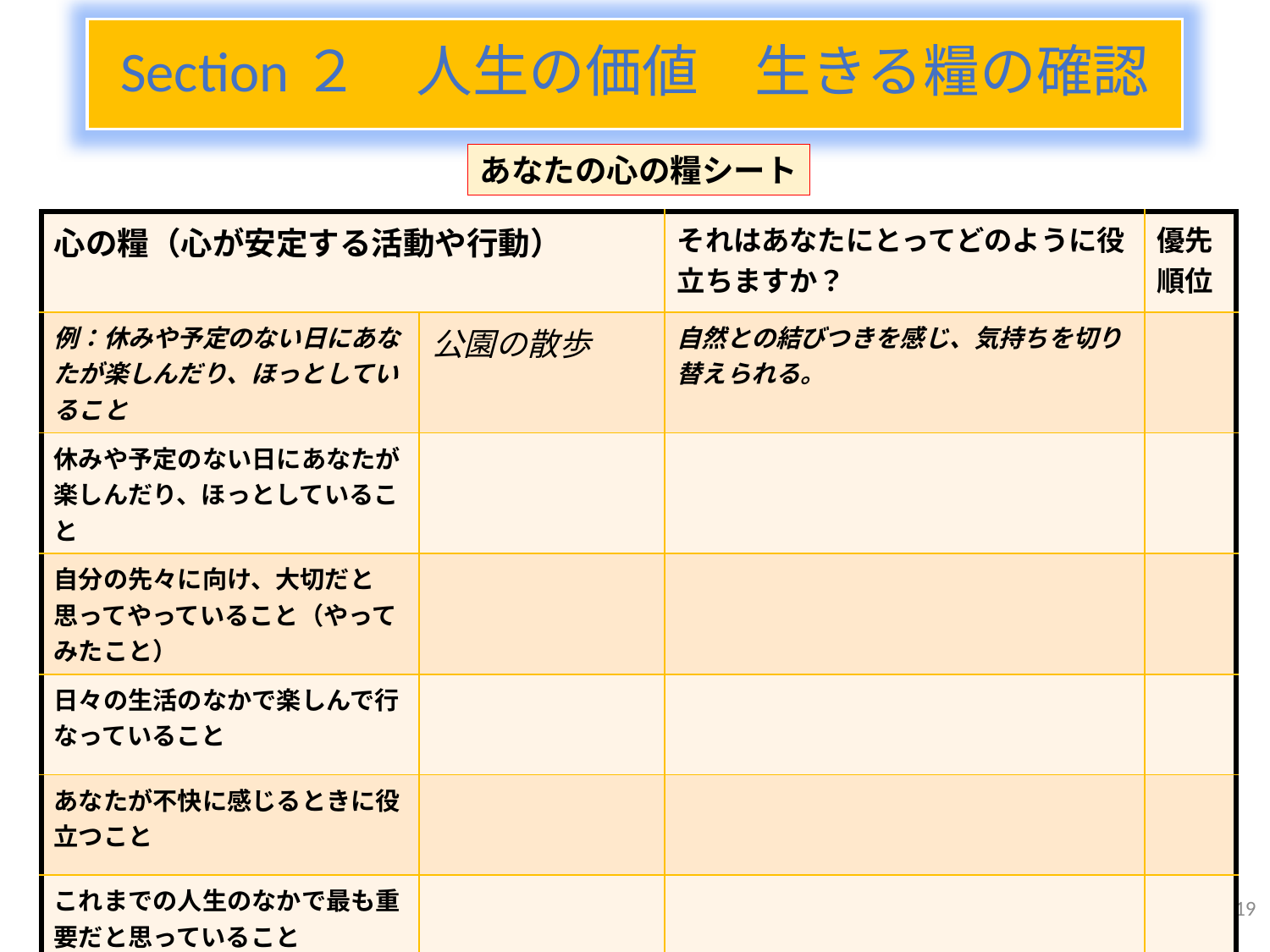

Section２　人生の価値　生きる糧の確認
あなたの心の糧シート
| 心の糧（心が安定する活動や行動） |  | それはあなたにとってどのように役立ちますか？ | 優先順位 |
| --- | --- | --- | --- |
| 例：休みや予定のない日にあなたが楽しんだり、ほっとしていること | 公園の散歩 | 自然との結びつきを感じ、気持ちを切り替えられる。 |  |
| 休みや予定のない日にあなたが楽しんだり、ほっとしていること |  |  |  |
| 自分の先々に向け、大切だと思ってやっていること（やってみたこと） |  |  |  |
| 日々の生活のなかで楽しんで行なっていること |  |  |  |
| あなたが不快に感じるときに役立つこと |  |  |  |
| これまでの人生のなかで最も重要だと思っていること |  |  |  |
19